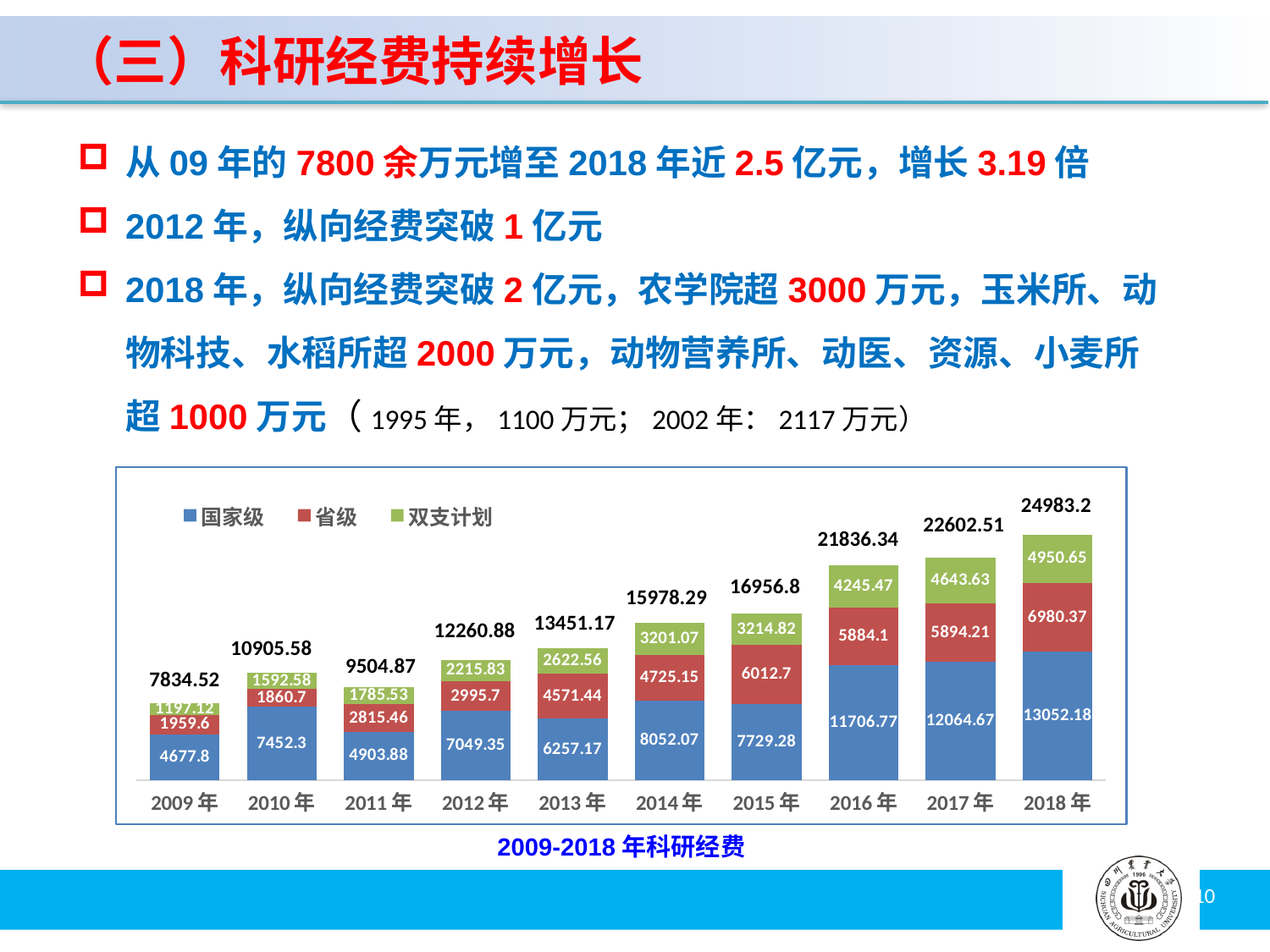

（三）科研经费持续增长
从09年的7800余万元增至2018年近2.5亿元，增长3.19倍
2012年，纵向经费突破1亿元
2018年，纵向经费突破2亿元，农学院超3000万元，玉米所、动物科技、水稻所超2000万元，动物营养所、动医、资源、小麦所超1000万元（1995年，1100万元；2002年：2117万元）

### Chart

| Category | 国家级 | 省级 | 双支计划 |
|---|---|---|---|
| 2009年 | 4677.8 | 1959.6 | 1197.12 |
| 2010年 | 7452.3 | 1860.7 | 1592.58 |
| 2011年 | 4903.88 | 2815.46 | 1785.53 |
| 2012年 | 7049.35 | 2995.7 | 2215.83 |
| 2013年 | 6257.17 | 4571.44 | 2622.56 |
| 2014年 | 8052.07 | 4725.15 | 3201.07 |
| 2015年 | 7729.28 | 6012.7 | 3214.82 |
| 2016年 | 11706.77 | 5884.1 | 4245.47 |
| 2017年 | 12064.67 | 5894.21 | 4643.63 |
| 2018年 | 13052.18 | 6980.37 | 4950.65 |
24983.2
22602.51
21836.34
16956.8
15978.29
13451.17
12260.88
10905.58
9504.87
7834.52
2009-2018年科研经费